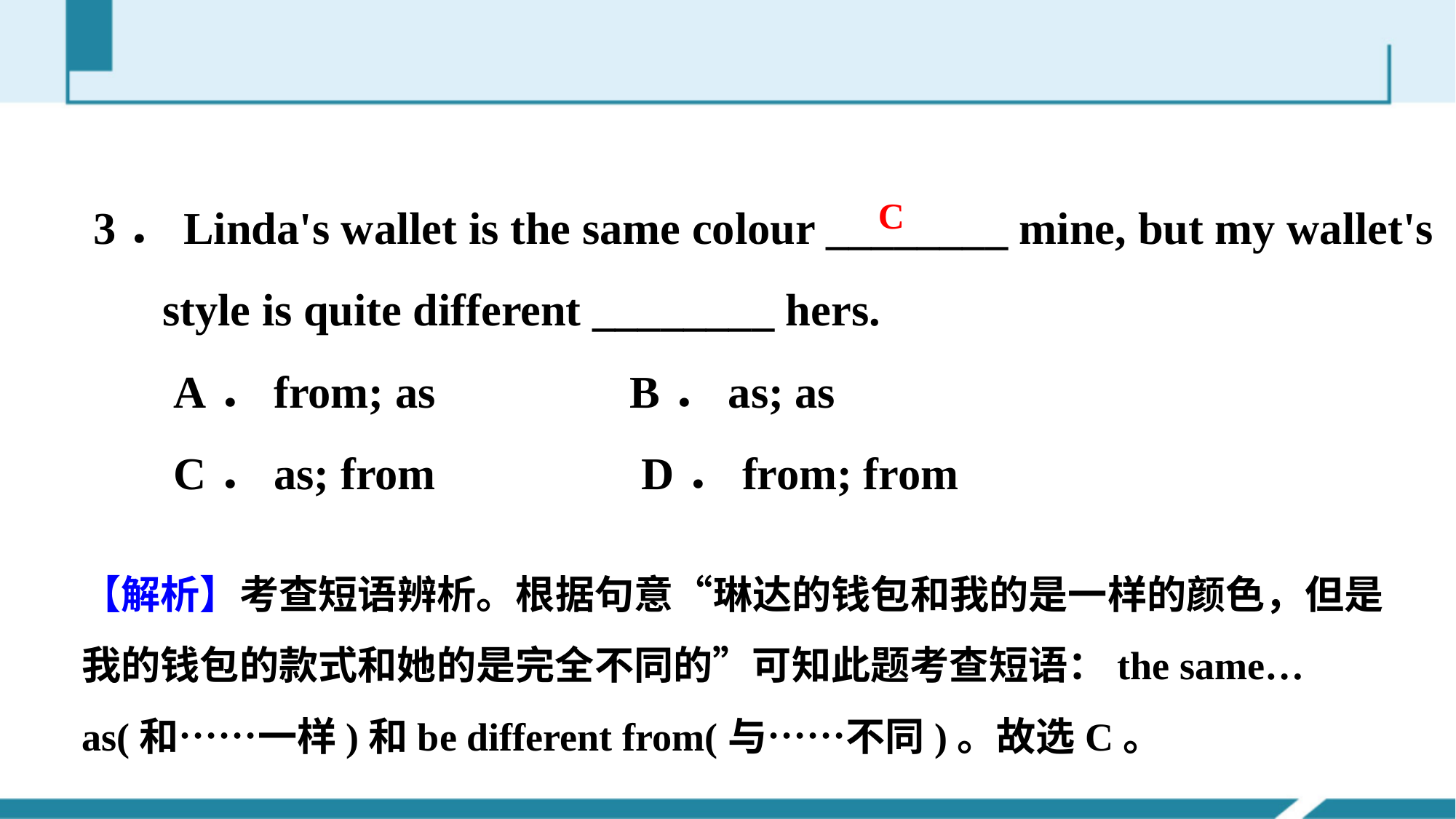

3．Linda's wallet is the same colour ________ mine, but my wallet's
      style is quite different ________ hers.
       A．from; as                 B．as; as
       C．as; from                  D．from; from
C
【解析】考查短语辨析。根据句意“琳达的钱包和我的是一样的颜色，但是我的钱包的款式和她的是完全不同的”可知此题考查短语：the same…as(和……一样)和be different from(与……不同)。故选C。